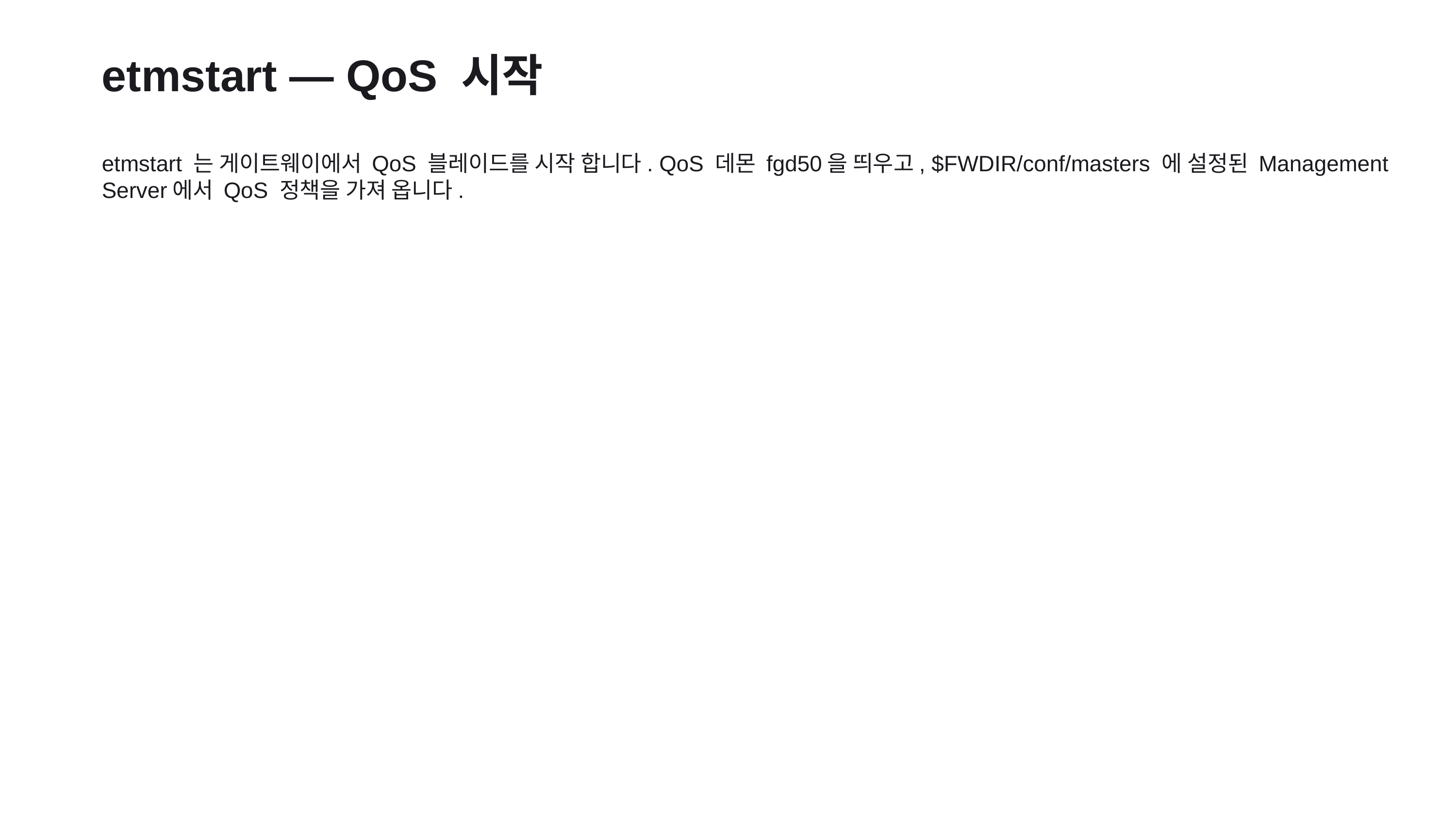

etmstart — QoS 시작
etmstart 는 게이트웨이에서 QoS 블레이드를 시작 합니다. QoS 데몬 fgd50을 띄우고, $FWDIR/conf/masters 에 설정된 Management Server에서 QoS 정책을 가져 옵니다.